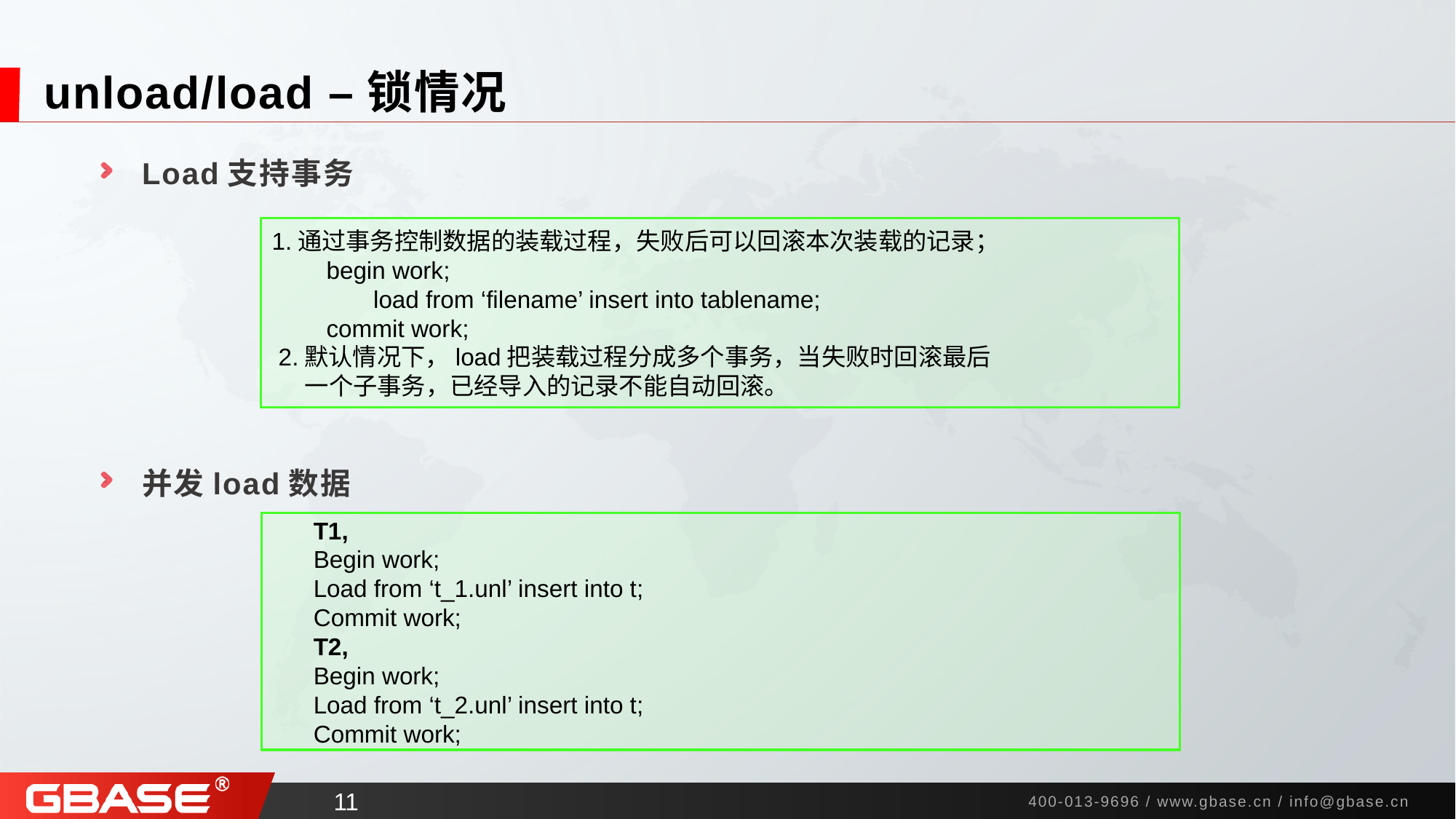

# unload/load –锁情况
Load支持事务

并发load数据
1.通过事务控制数据的装载过程，失败后可以回滚本次装载的记录；
begin work;
       load from ‘filename’ insert into tablename;
commit work;
 2.默认情况下，load把装载过程分成多个事务，当失败时回滚最后
     一个子事务，已经导入的记录不能自动回滚。
	T1,
	Begin work;
	Load from ‘t_1.unl’ insert into t;
	Commit work;
	T2,
	Begin work;
	Load from ‘t_2.unl’ insert into t;
	Commit work;